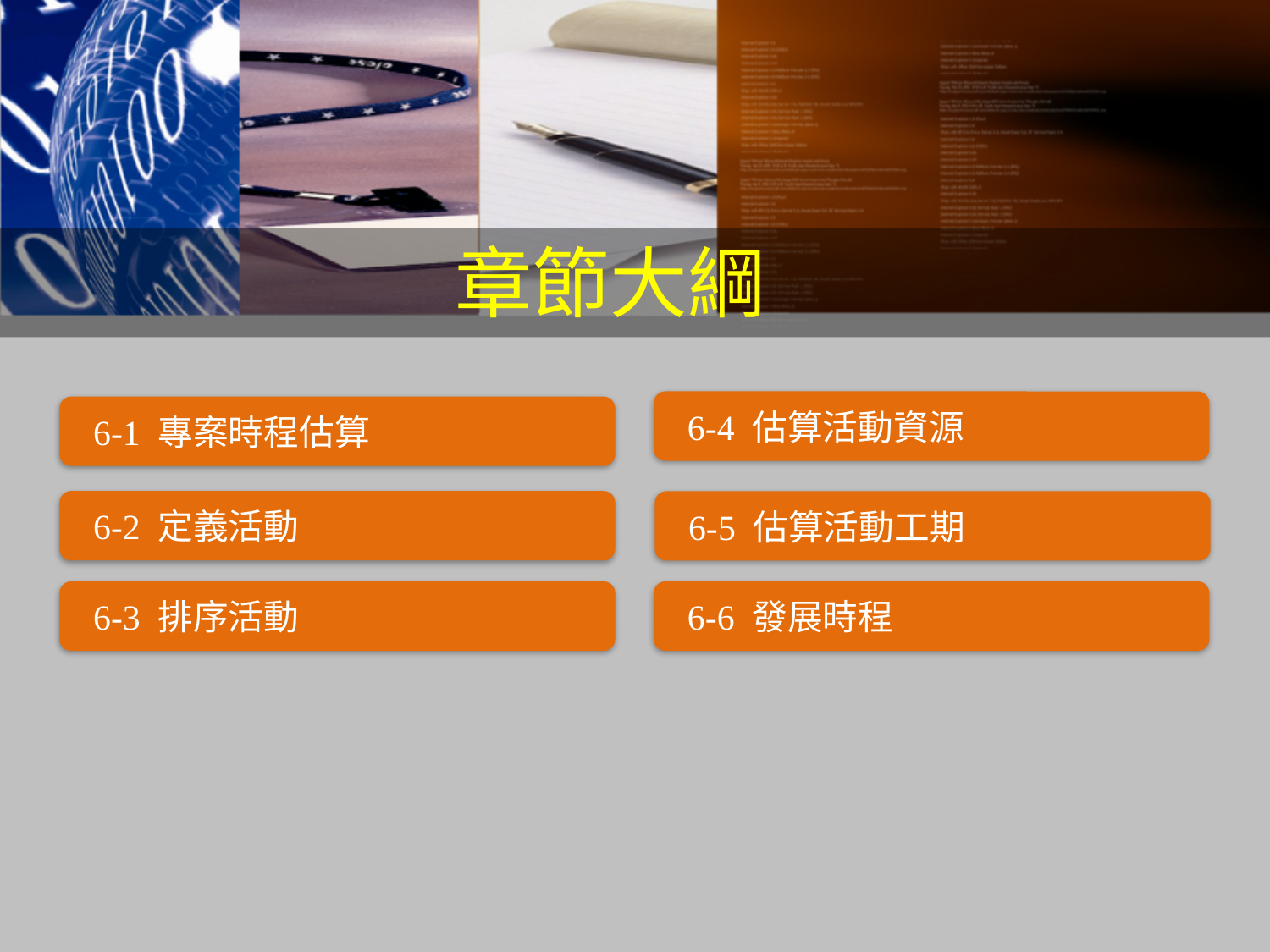

章節大綱
  6-4 估算活動資源
  6-1 專案時程估算
  6-2 定義活動
  6-5 估算活動工期
  6-3 排序活動
  6-6 發展時程